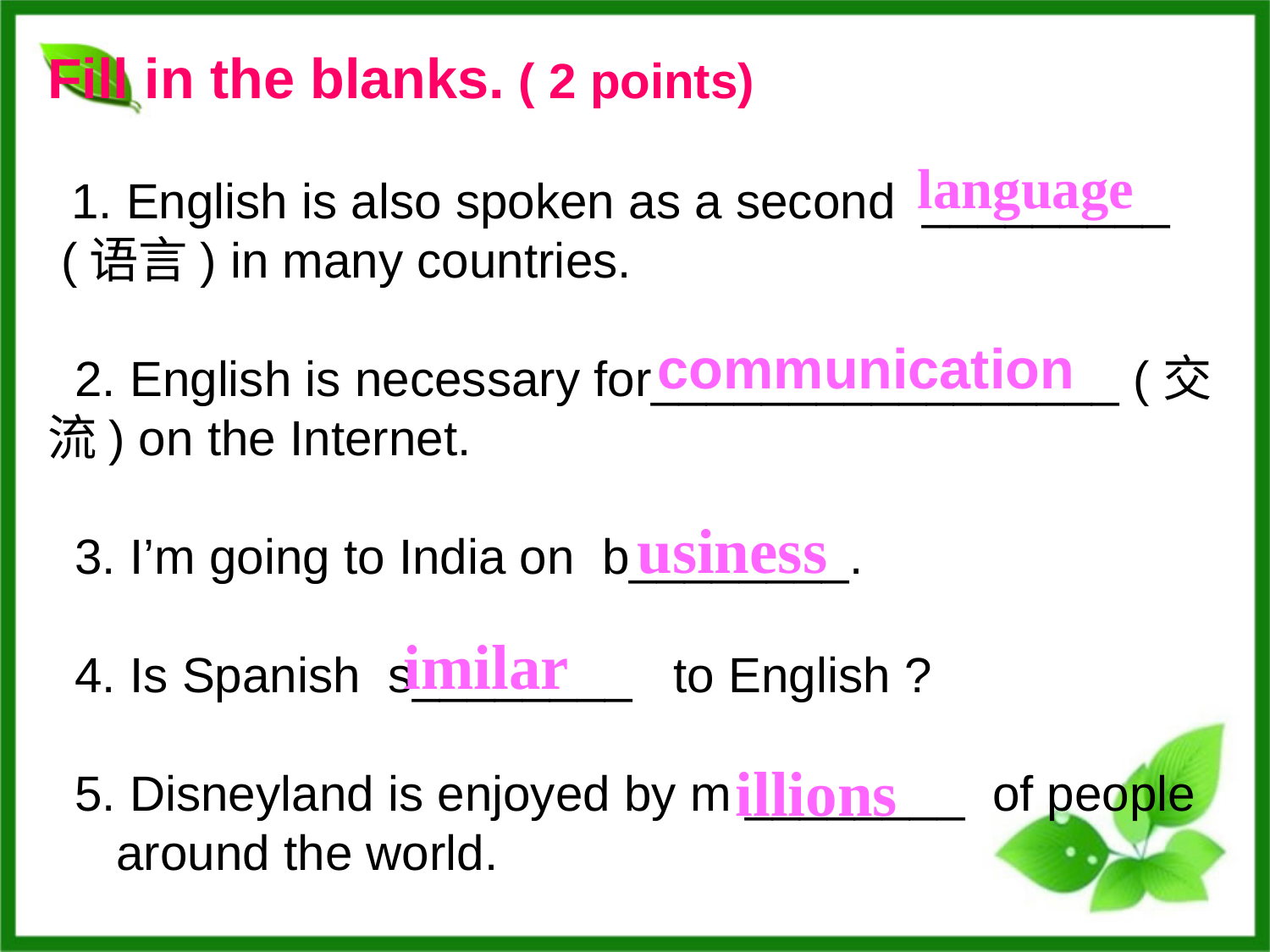

Fill in the blanks. ( 2 points)

  1. English is also spoken as a second  _________
 (语言) in many countries.

  2. English is necessary for_________________ (交流) on the Internet.

  3. I’m going to India on  b________.

  4. Is Spanish  s________   to English ?

  5. Disneyland is enjoyed by m ________  of people
     around the world.
language
communication
usiness
imilar
illions